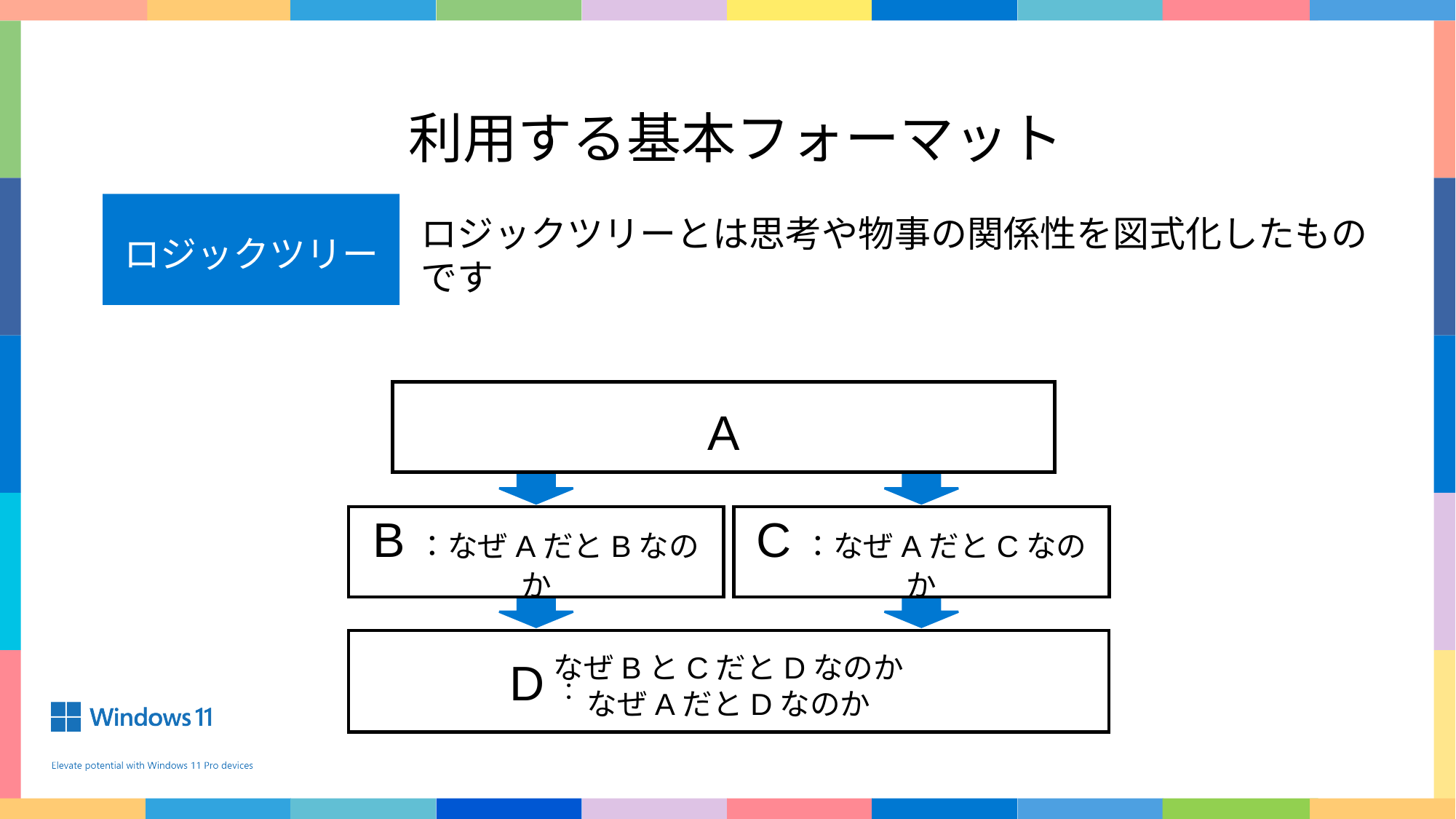

利用する基本フォーマット
ロジックツリー
ロジックツリーとは思考や物事の関係性を図式化したものです
A

B：なぜAだとBなのか
C：なぜAだとCなのか

なぜBとCだとDなのか
なぜAだとDなのか
D：